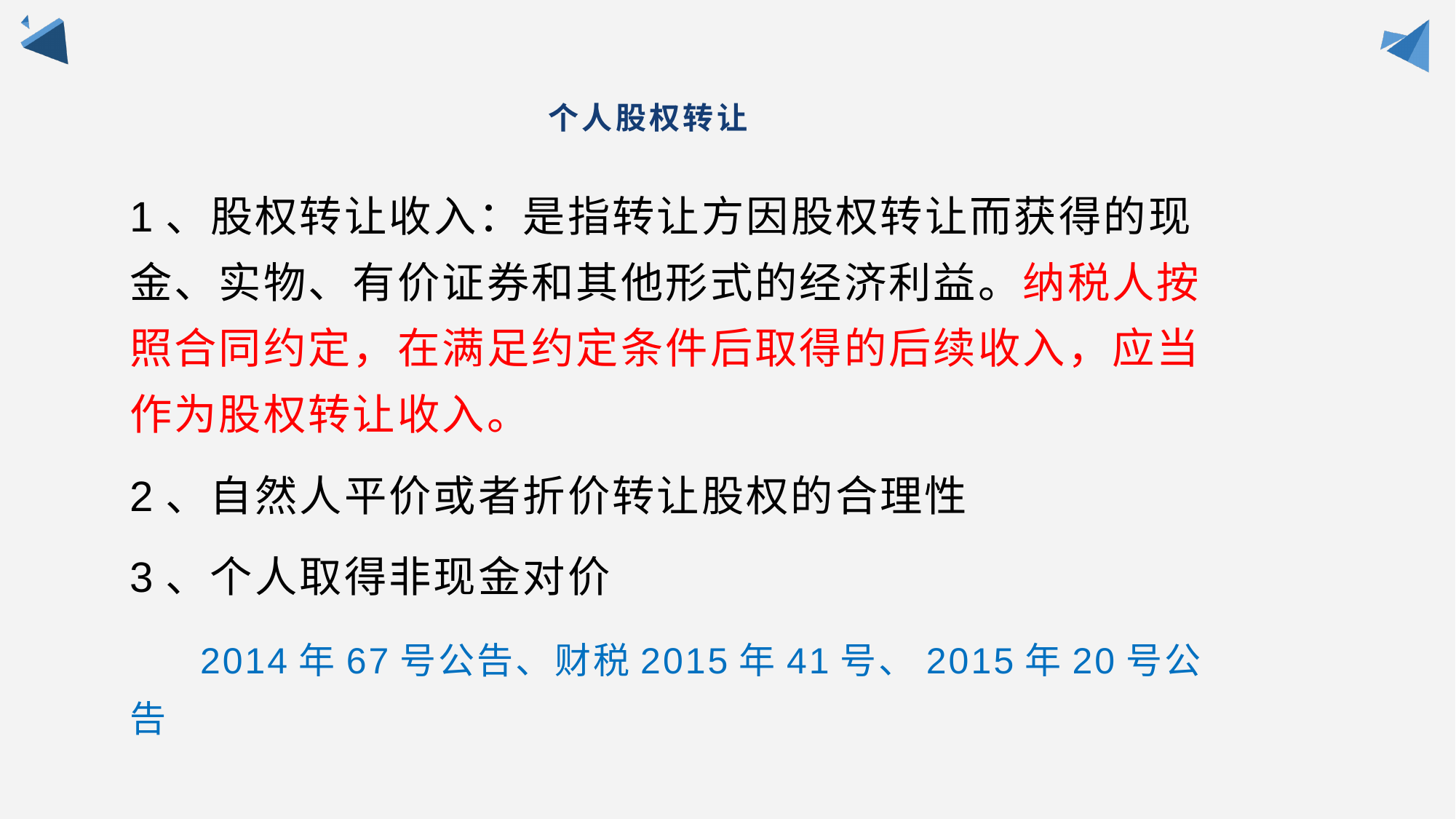

# 个人股权转让
1、股权转让收入：是指转让方因股权转让而获得的现金、实物、有价证券和其他形式的经济利益。纳税人按照合同约定，在满足约定条件后取得的后续收入，应当作为股权转让收入。
2、自然人平价或者折价转让股权的合理性
3、个人取得非现金对价
     2014年67号公告、财税2015年41号、2015年20号公告
35